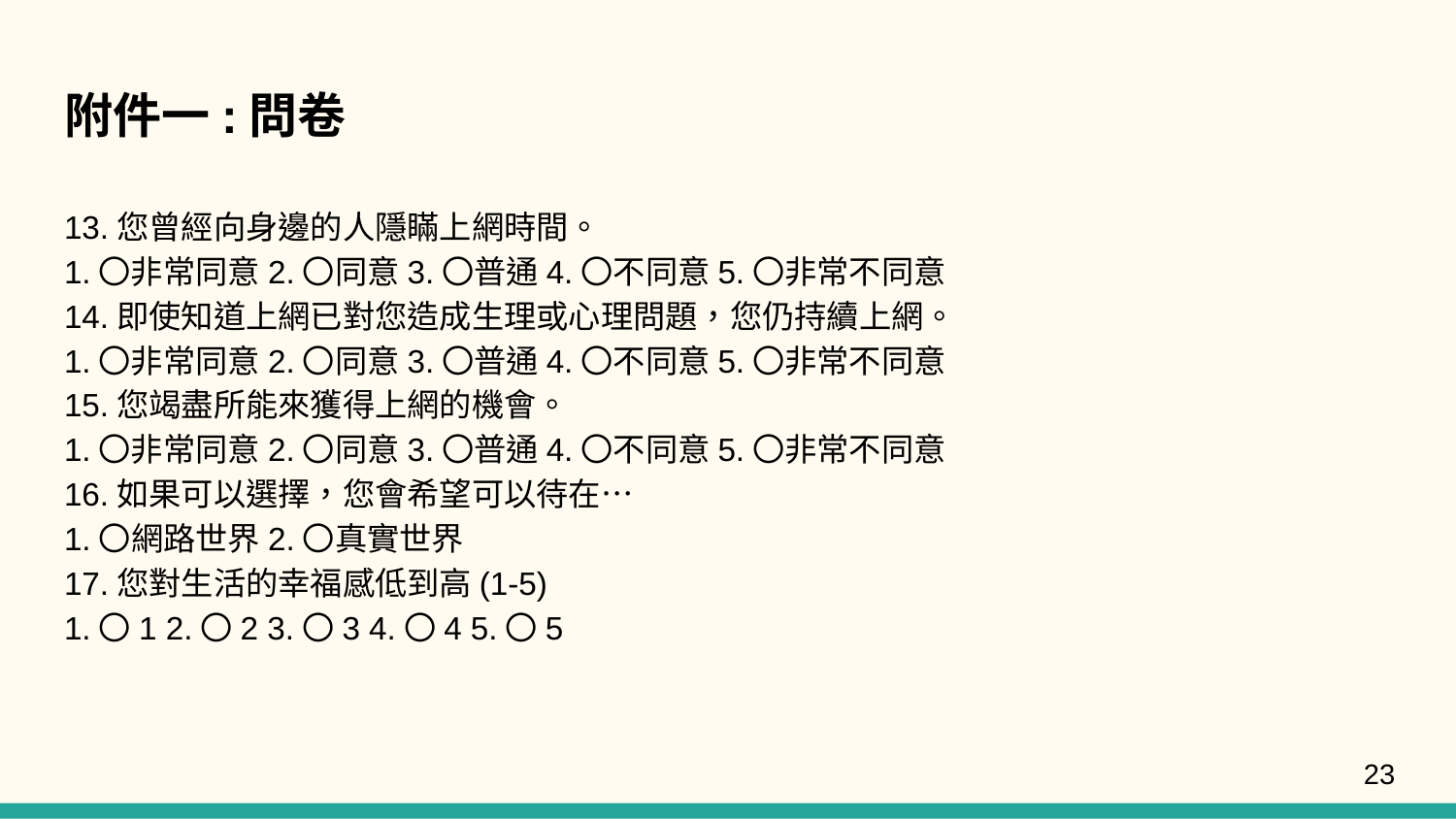

# 附件一:問卷
13.您曾經向身邊的人隱瞞上網時間。
1.〇非常同意2.〇同意3.〇普通4.〇不同意5.〇非常不同意
14.即使知道上網已對您造成生理或心理問題，您仍持續上網。
1.〇非常同意2.〇同意3.〇普通4.〇不同意5.〇非常不同意
15.您竭盡所能來獲得上網的機會。
1.〇非常同意2.〇同意3.〇普通4.〇不同意5.〇非常不同意
16.如果可以選擇，您會希望可以待在…
1.〇網路世界2.〇真實世界
17.您對生活的幸福感低到高(1-5)
1.〇1 2.〇2 3.〇3 4.〇4 5.〇5

23